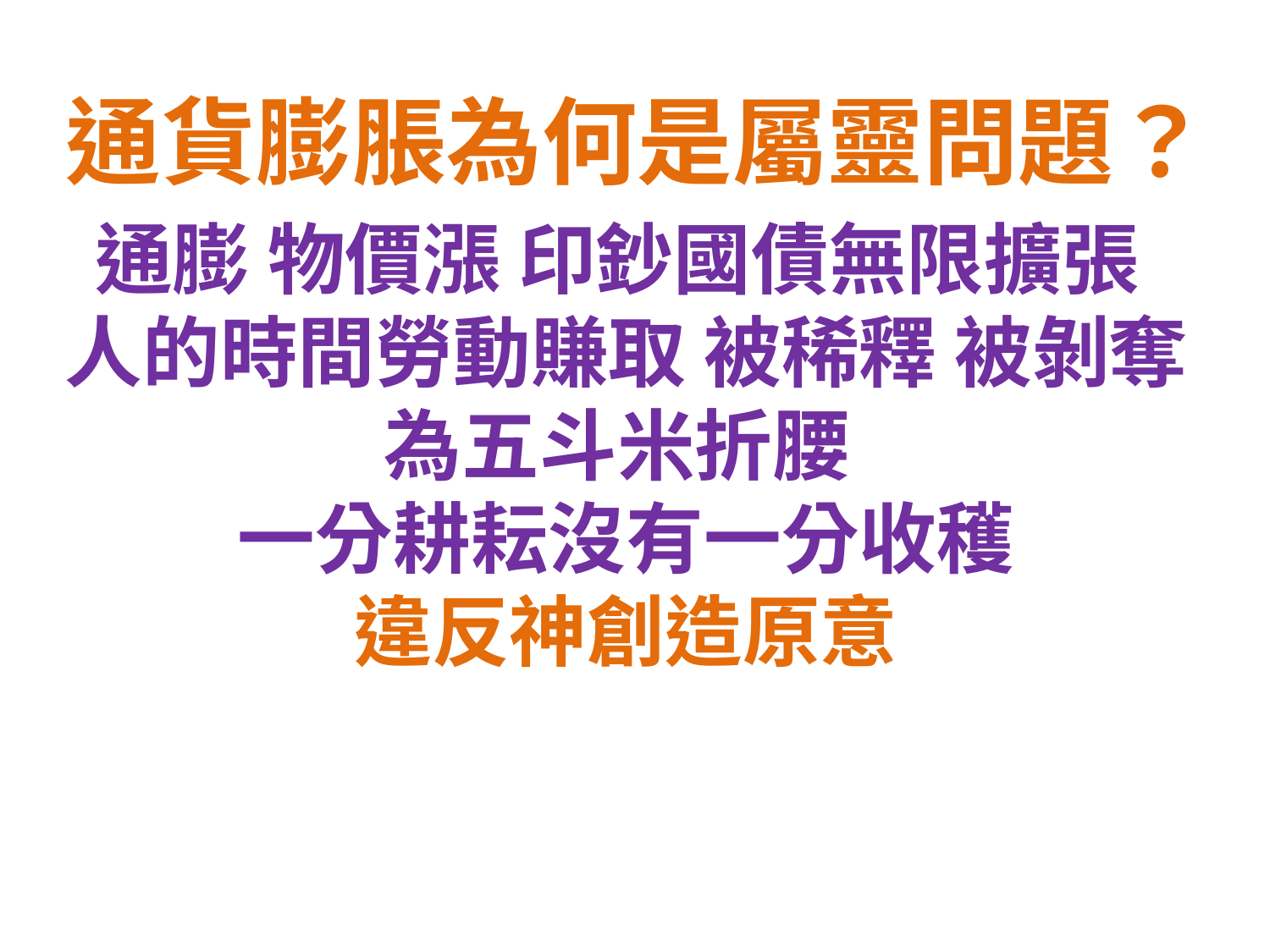

通貨膨脹為何是屬靈問題？
通膨 物價漲 印鈔國債無限擴張
人的時間勞動賺取 被稀釋 被剝奪
為五斗米折腰
一分耕耘沒有一分收穫
違反神創造原意

数字时代神的蓝图｜命・钱・爱